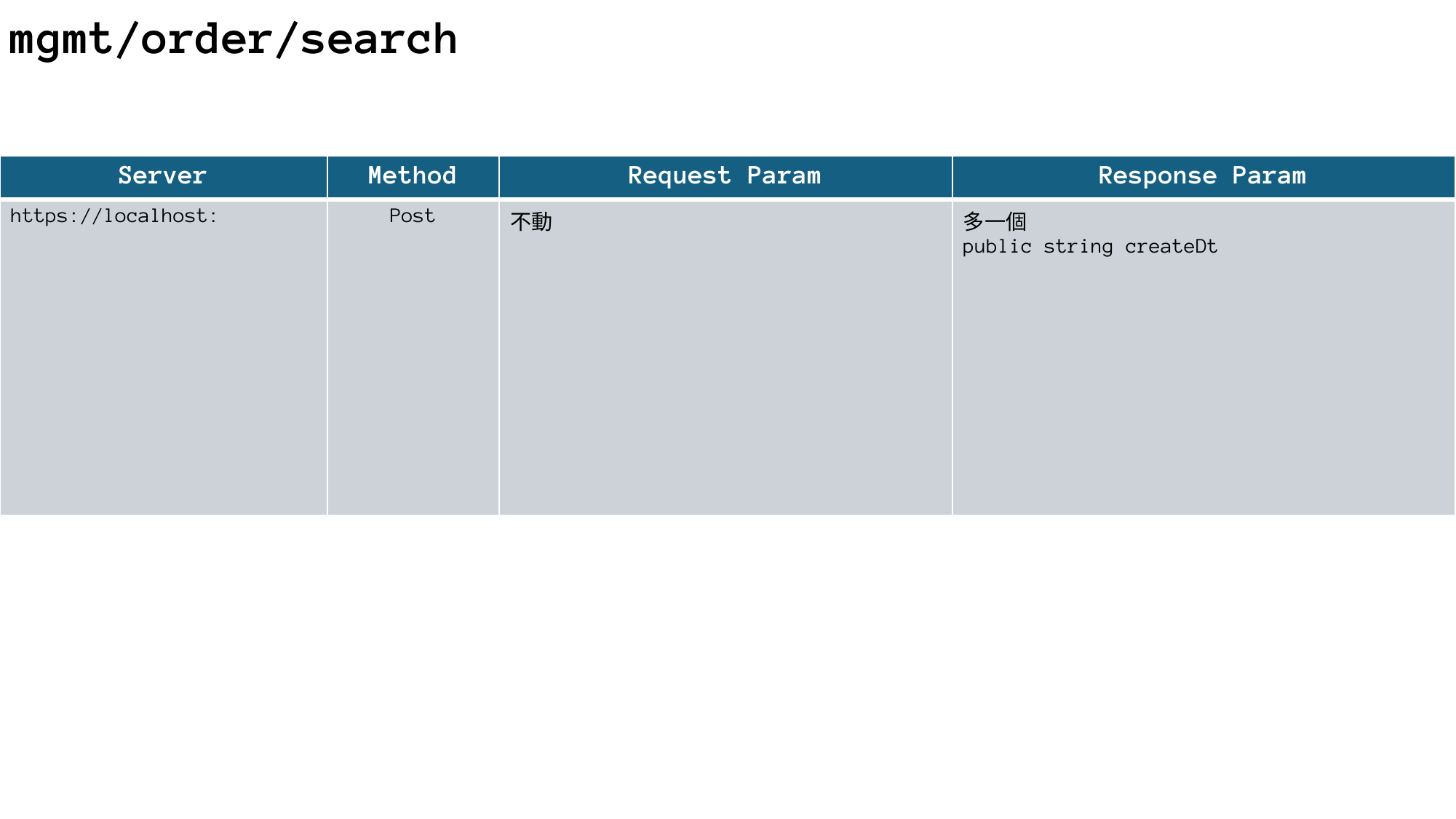

mgmt/order/search
| Server | Method | Request Param | Response Param |
| --- | --- | --- | --- |
| https://localhost: | Post | 不動 | 多一個 public string createDt |